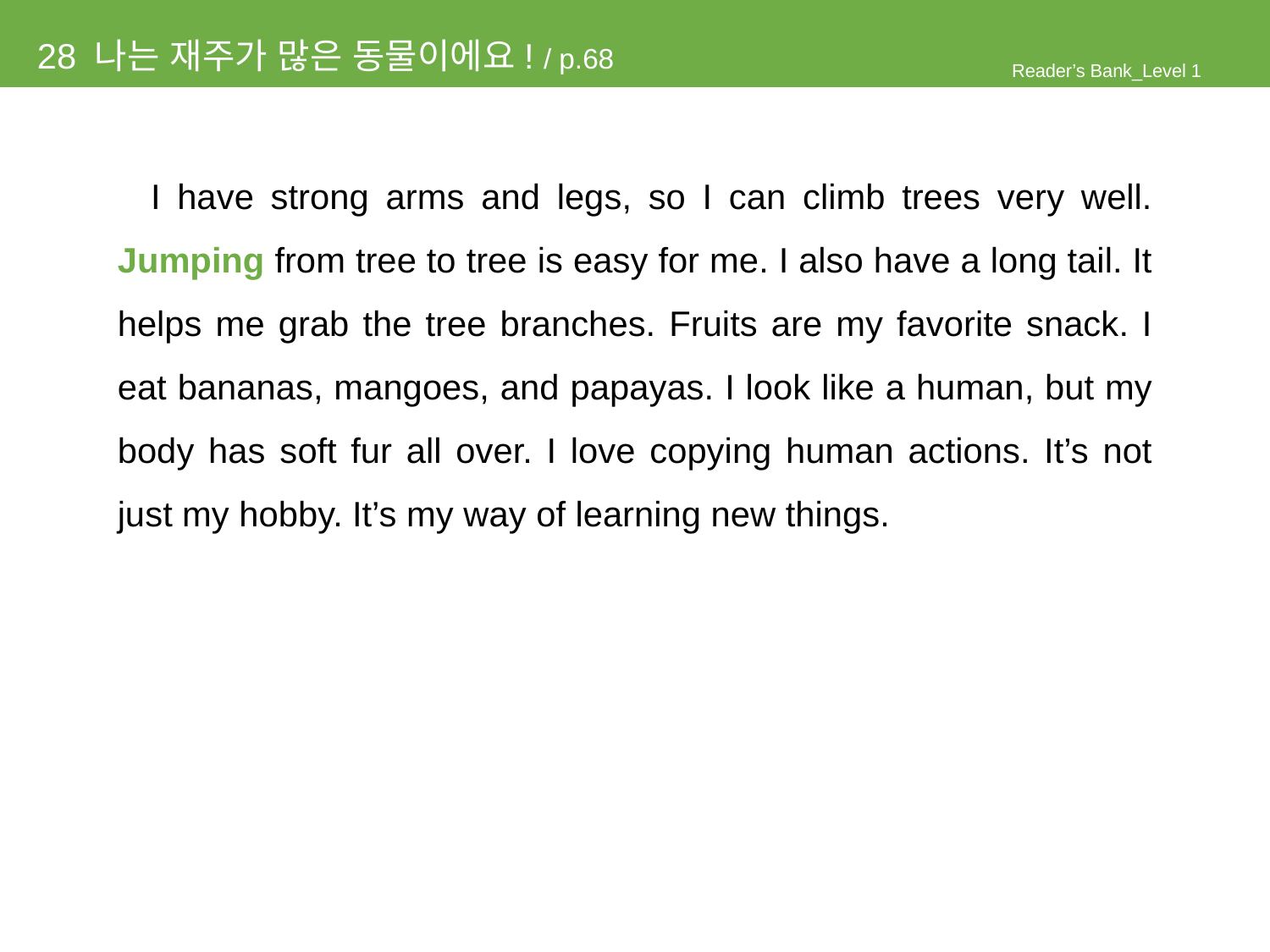

# 28 나는 재주가 많은 동물이에요! / p.68
Reader’s Bank_Level 1

  I have strong arms and legs, so I can climb trees very well. Jumping from tree to tree is easy for me. I also have a long tail. It helps me grab the tree branches. Fruits are my favorite snack. I eat bananas, mangoes, and papayas. I look like a human, but my body has soft fur all over. I love copying human actions. It’s not just my hobby. It’s my way of learning new things.